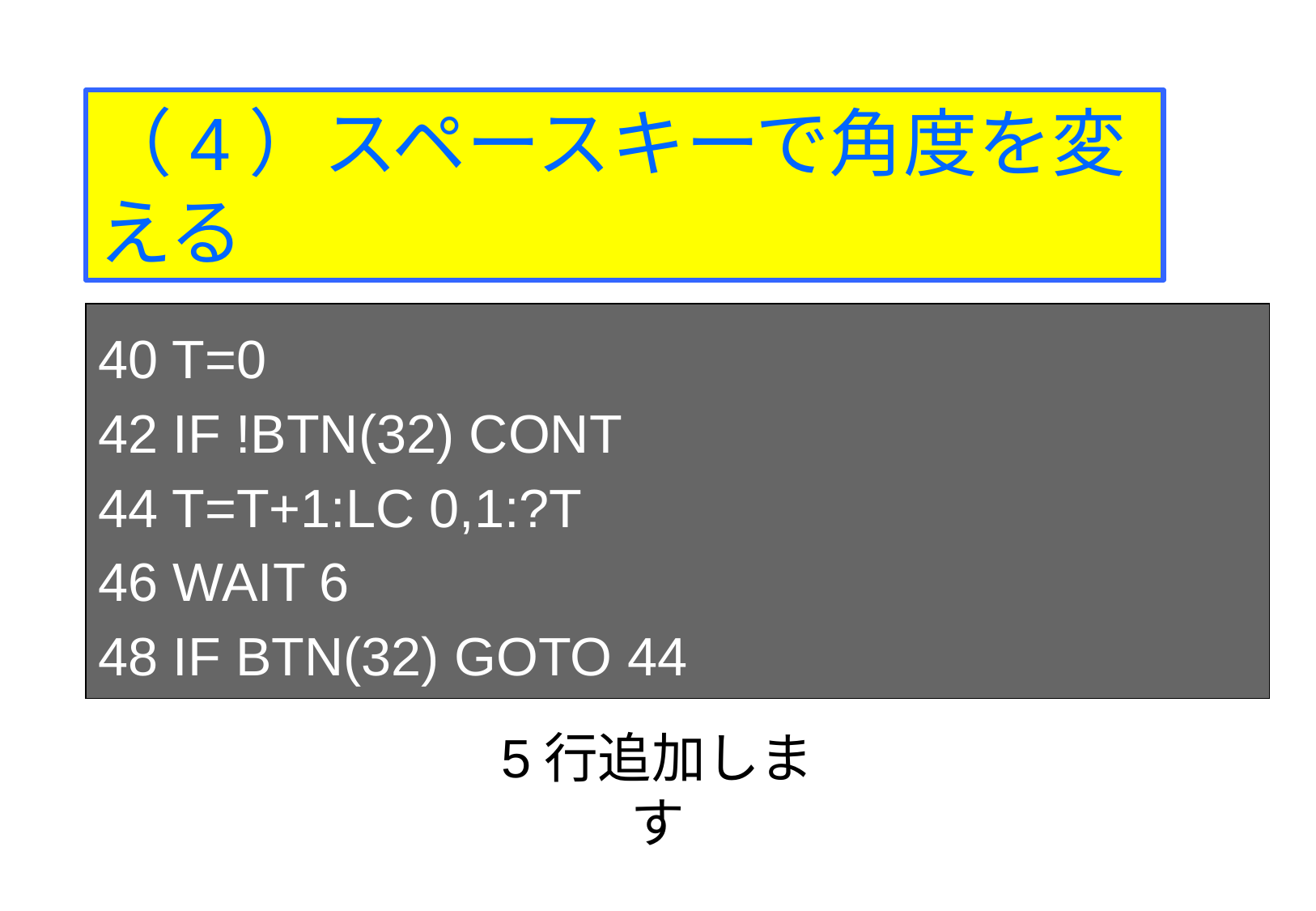

（4）スペースキーで角度を変える
40 T=0
42 IF !BTN(32) CONT
44 T=T+1:LC 0,1:?T
46 WAIT 6
48 IF BTN(32) GOTO 44
5行追加します